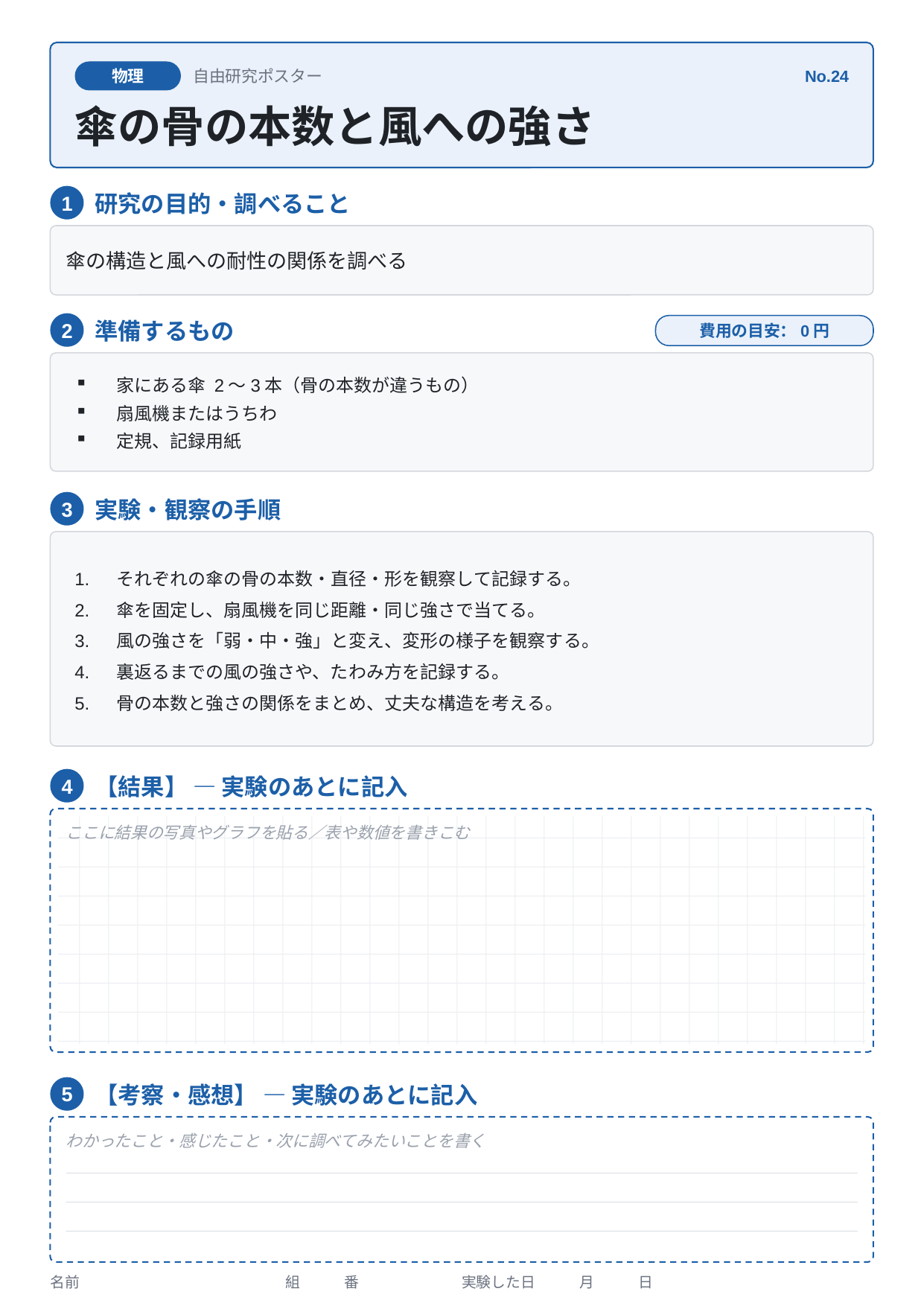

物理
自由研究ポスター
No.24
傘の骨の本数と風への強さ
研究の目的・調べること

1

傘の構造と風への耐性の関係を調べる
準備するもの

2

費用の目安：0円

家にある傘 2〜3本（骨の本数が違うもの）
扇風機またはうちわ
定規、記録用紙
実験・観察の手順

3

それぞれの傘の骨の本数・直径・形を観察して記録する。
傘を固定し、扇風機を同じ距離・同じ強さで当てる。
風の強さを「弱・中・強」と変え、変形の様子を観察する。
裏返るまでの風の強さや、たわみ方を記録する。
骨の本数と強さの関係をまとめ、丈夫な構造を考える。
【結果】 — 実験のあとに記入

4

ここに結果の写真やグラフを貼る／表や数値を書きこむ

【考察・感想】 — 実験のあとに記入

5

わかったこと・感じたこと・次に調べてみたいことを書く

名前　　　　　　　　　　　　　　組　　　番　　　　　　　実験した日　　　月　　　日